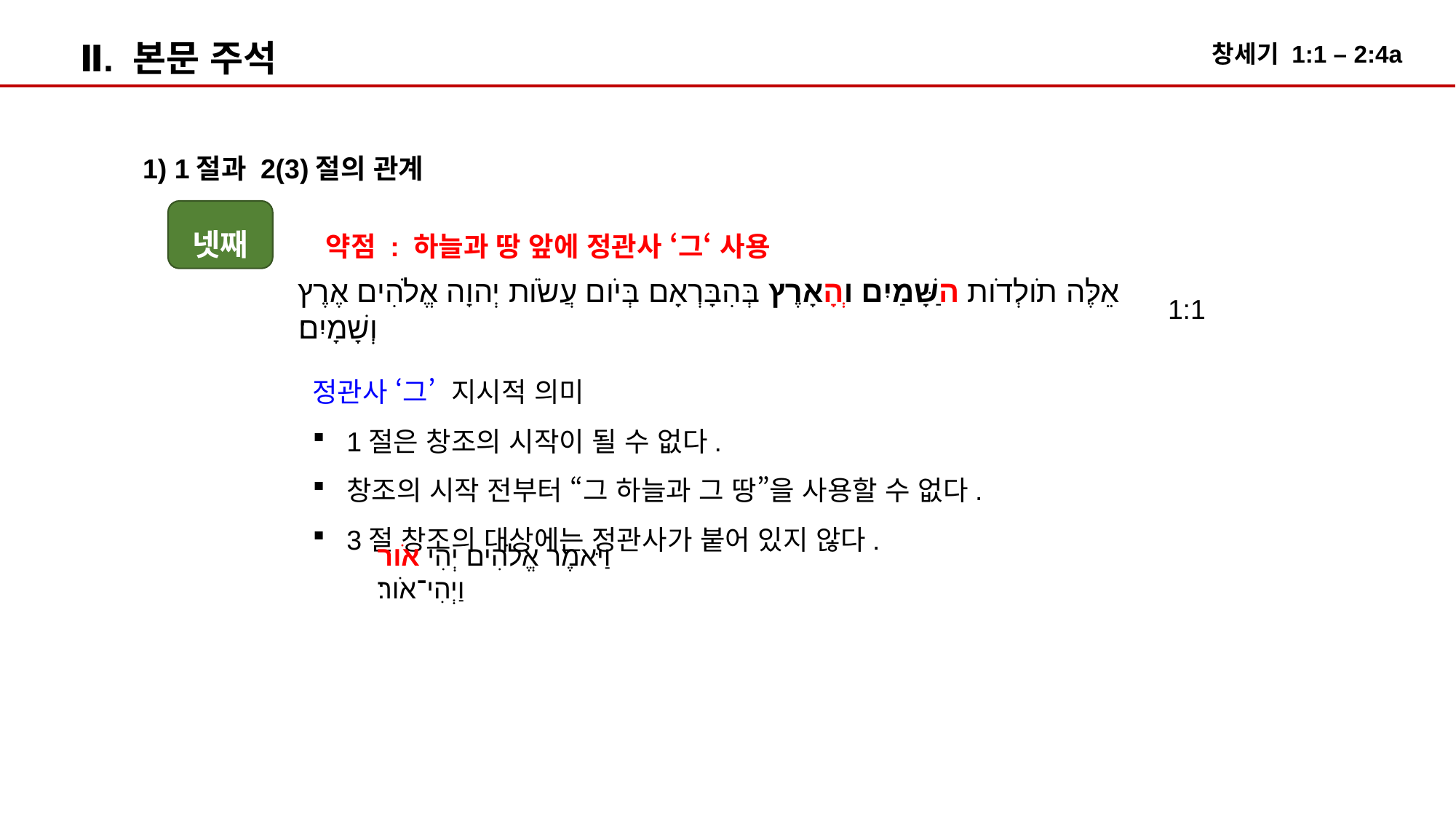

Ⅱ. 본문 주석
1) 1절과 2(3)절의 관계
넷째
약점 : 하늘과 땅 앞에 정관사 ‘그‘ 사용
אֵלֶּה תֹולְדֹות הַשָּׁמַיִם וְהָאָרֶץ בְּהִבָּרְאָם בְּיֹום עֲשֹׂות יְהוָה אֱלֹהִים אֶרֶץ וְשָׁמָיִם׃
1:1
정관사 ‘그’  지시적 의미
1절은 창조의 시작이 될 수 없다.
창조의 시작 전부터 “그 하늘과 그 땅”을 사용할 수 없다.
3절 창조의 대상에는 정관사가 붙어 있지 않다.

וַיֹּאמֶר אֱלֹהִים יְהִי אֹור וַיְהִי־אֹור׃